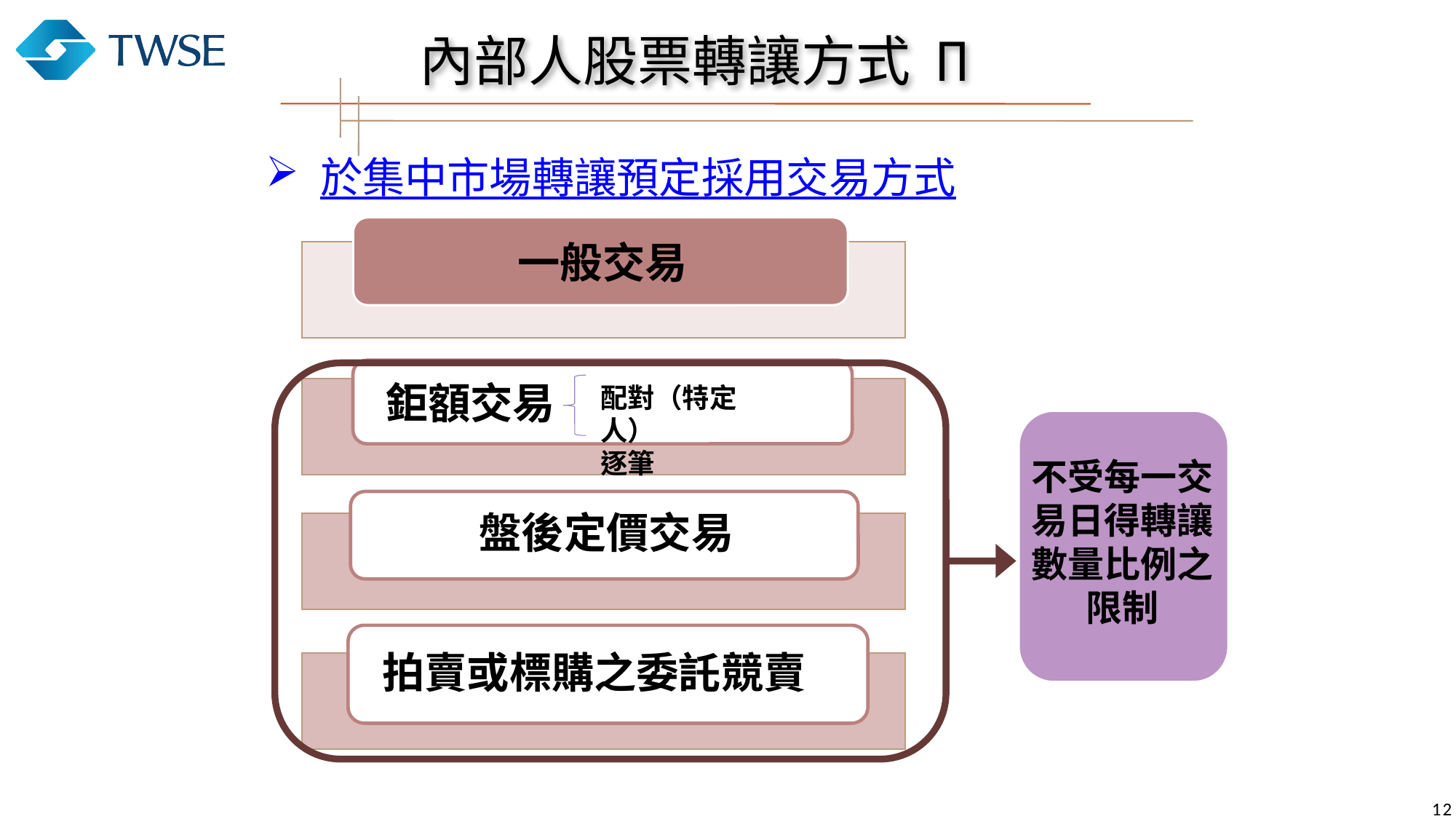

#
內部人股票轉讓方式 Π
於集中市場轉讓預定採用交易方式

一般交易
鉅額交易
盤後定價交易
拍賣或標購之委託競賣
配對（特定人）
逐筆

不受每一交易日得轉讓數量比例之限制
12